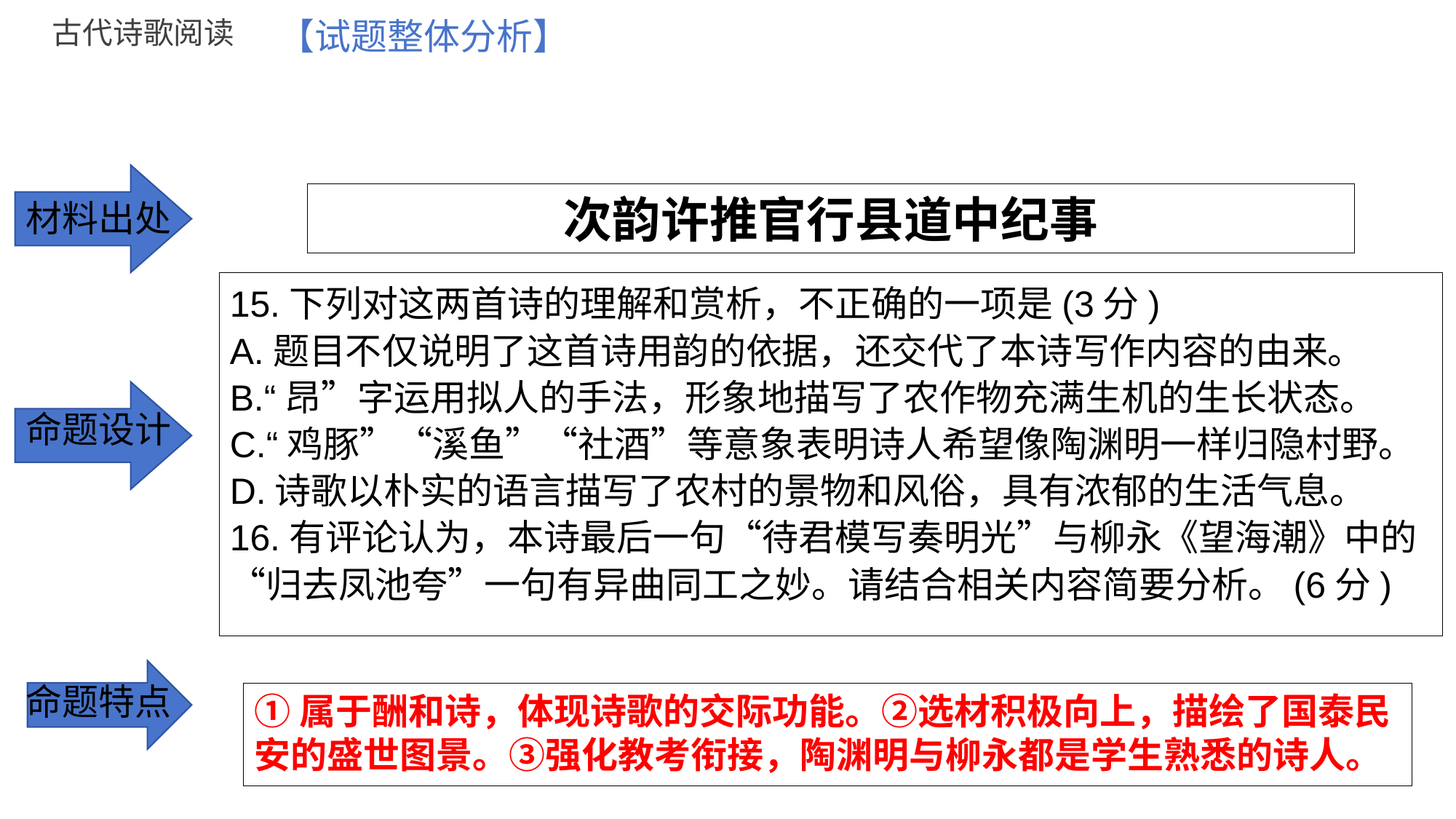

古代诗歌阅读
【试题整体分析】

次韵许推官行县道中纪事
材料出处
15.下列对这两首诗的理解和赏析，不正确的一项是(3分)
A.题目不仅说明了这首诗用韵的依据，还交代了本诗写作内容的由来。
B.“昂”字运用拟人的手法，形象地描写了农作物充满生机的生长状态。
C.“鸡豚”“溪鱼”“社酒”等意象表明诗人希望像陶渊明一样归隐村野。
D.诗歌以朴实的语言描写了农村的景物和风俗，具有浓郁的生活气息。
16.有评论认为，本诗最后一句“待君模写奏明光”与柳永《望海潮》中的“归去凤池夸”一句有异曲同工之妙。请结合相关内容简要分析。(6分)

命题设计

命题特点
①属于酬和诗，体现诗歌的交际功能。②选材积极向上，描绘了国泰民安的盛世图景。③强化教考衔接，陶渊明与柳永都是学生熟悉的诗人。